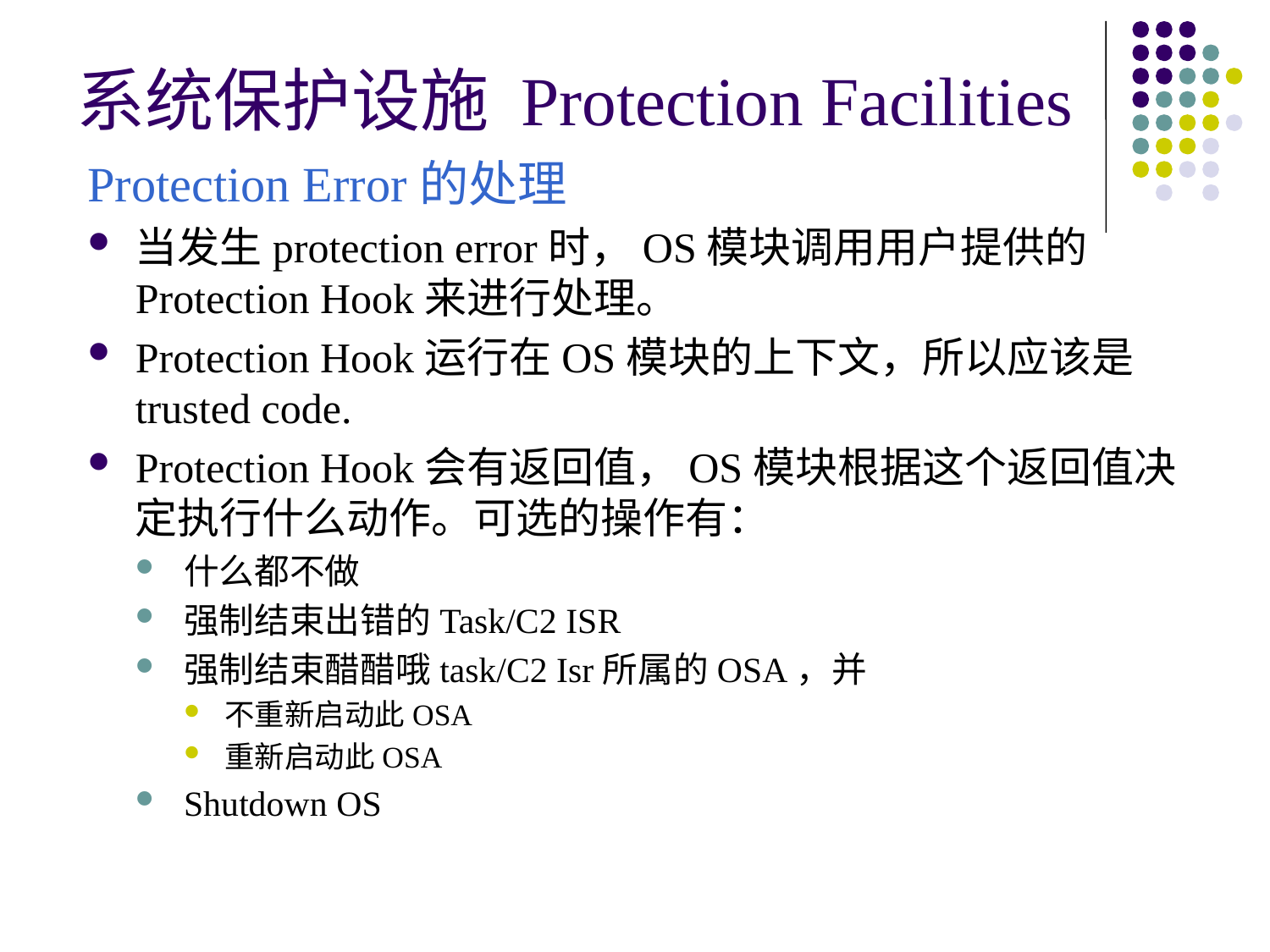

# 系统保护设施 Protection Facilities
Protection Error的处理
当发生protection error时，OS模块调用用户提供的Protection Hook来进行处理。
Protection Hook运行在OS模块的上下文，所以应该是trusted code.
Protection Hook会有返回值，OS模块根据这个返回值决定执行什么动作。可选的操作有：
什么都不做
强制结束出错的Task/C2 ISR
强制结束醋醋哦task/C2 Isr所属的OSA，并
不重新启动此OSA
重新启动此OSA
Shutdown OS